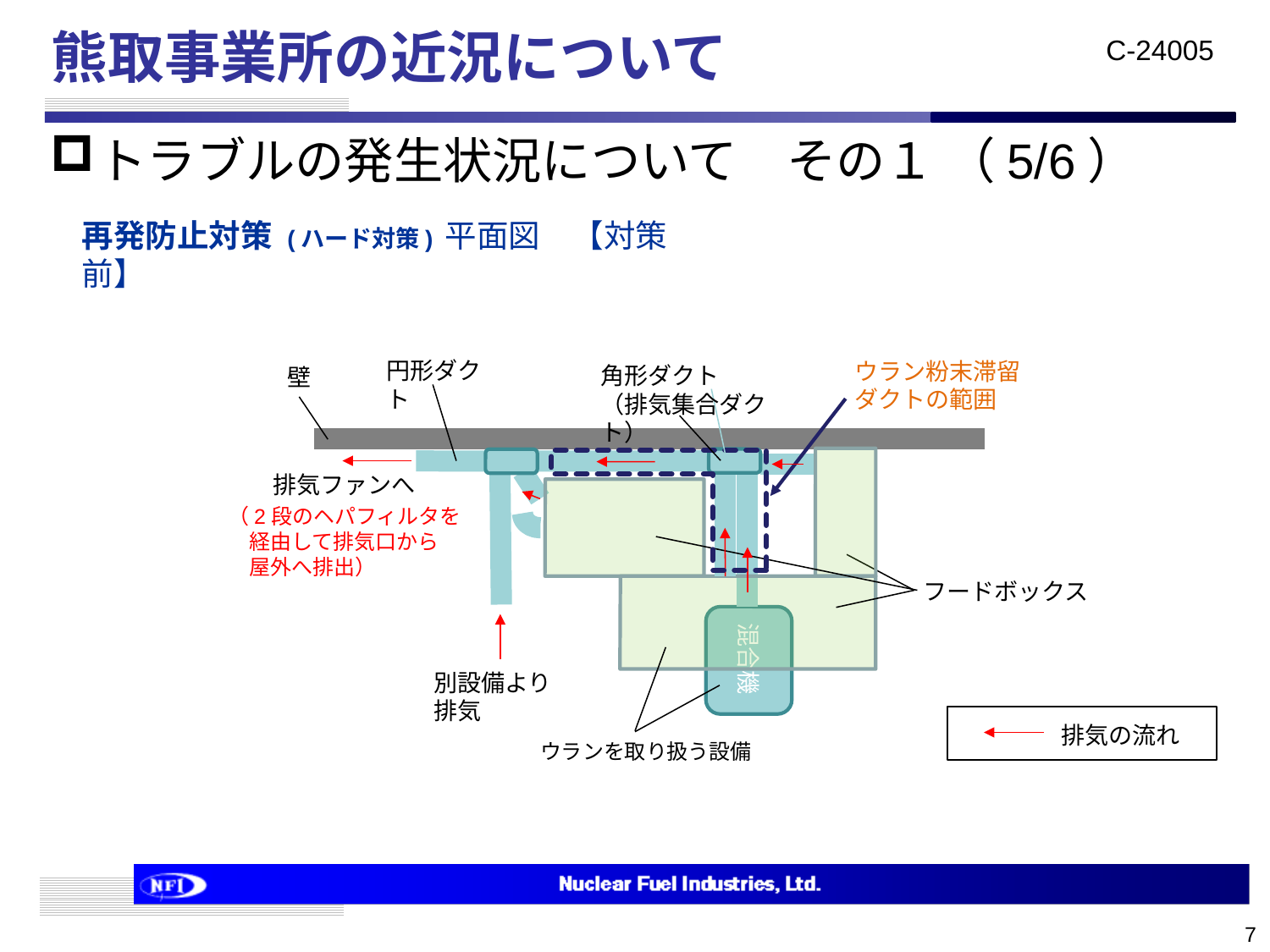

# 熊取事業所の近況について
トラブルの発生状況について　その１ （5/6）
再発防止対策 (ハード対策) 平面図　【対策前】
円形ダクト
ウラン粉末滞留
ダクトの範囲
角形ダクト
（排気集合ダクト）
壁

排気ファンへ

（2段のヘパフィルタを
　経由して排気口から
　屋外へ排出）

フードボックス

混合機
別設備より排気

排気の流れ
ウランを取り扱う設備
7